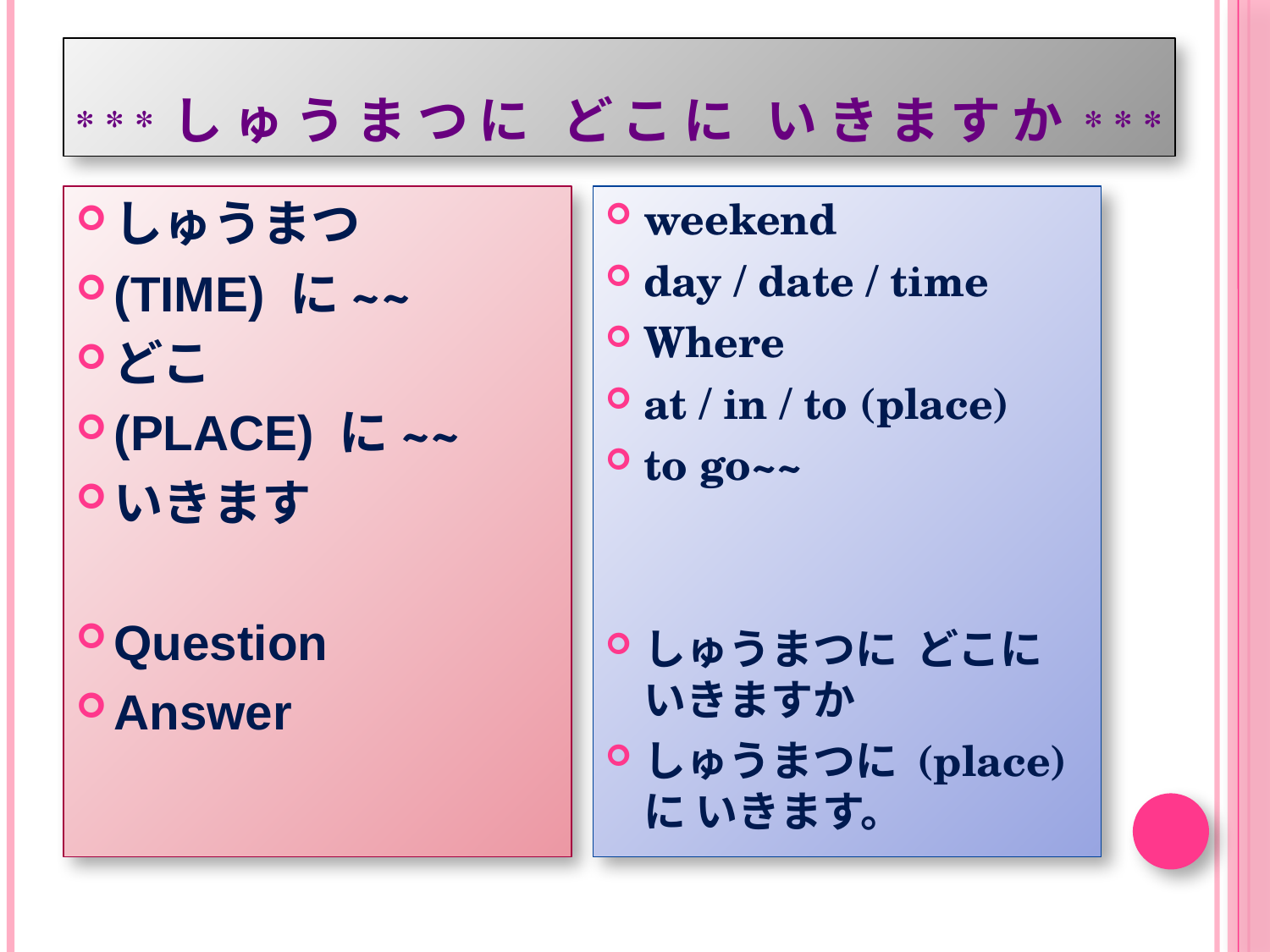

# ***しゅうまつに どこに いきますか***
しゅうまつ
(TIME) に~~
どこ
(PLACE) に~~
いきます

Question
Answer

weekend
day / date / time
Where
at / in / to (place)
to go~~

しゅうまつに  どこに いきますか
しゅうまつに (place) に いきます。